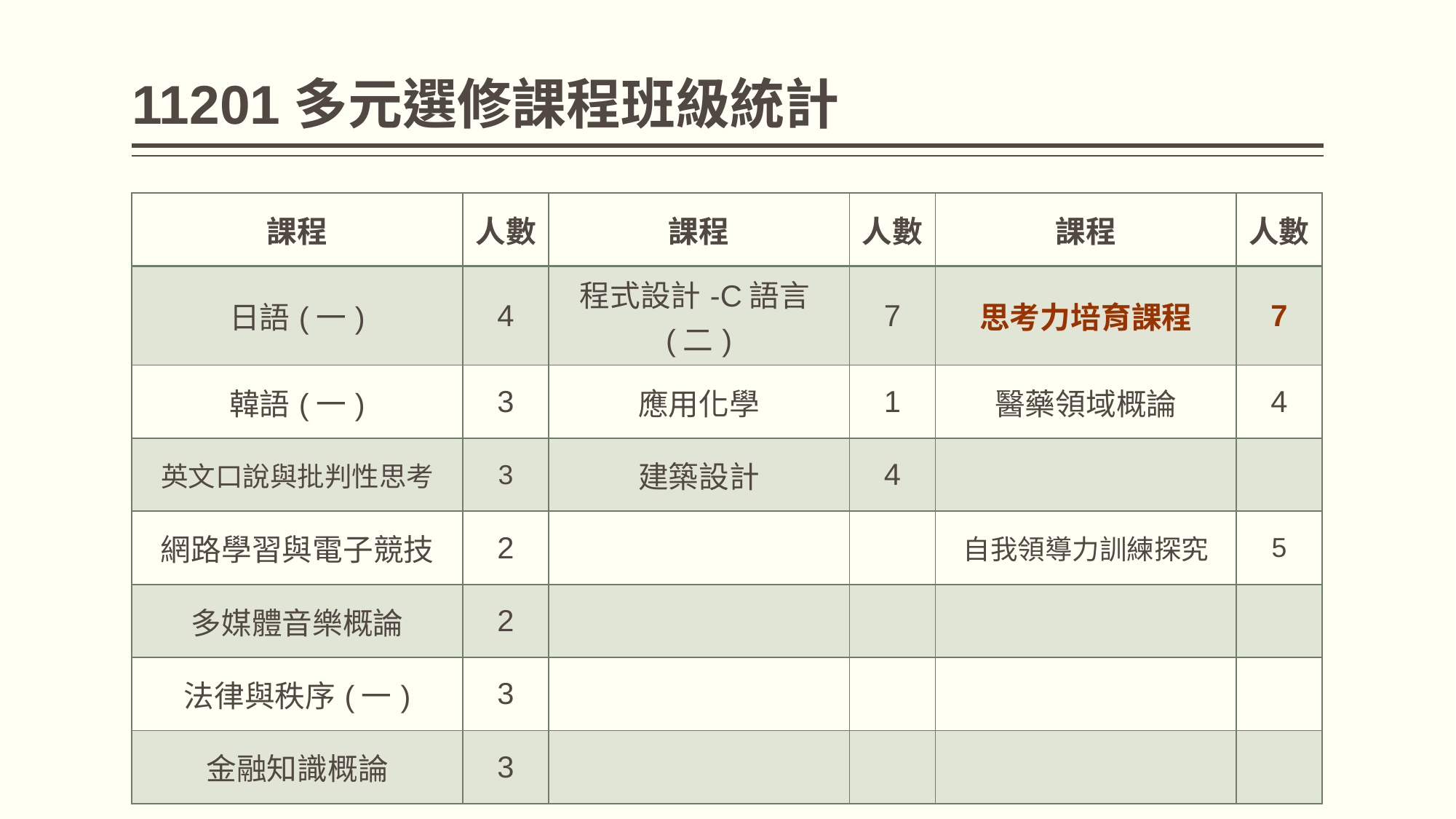

# 11201多元選修課程班級統計
| 課程 | 人數 | 課程 | 人數 | 課程 | 人數 |
| --- | --- | --- | --- | --- | --- |
| 日語(一) | 4 | 程式設計-C語言(二) | 7 | 思考力培育課程 | 7 |
| 韓語(一) | 3 | 應用化學 | 1 | 醫藥領域概論 | 4 |
| 英文口說與批判性思考 | 3 | 建築設計 | 4 |  |  |
| 網路學習與電子競技 | 2 |  |  | 自我領導力訓練探究 | 5 |
| 多媒體音樂概論 | 2 |  |  |  |  |
| 法律與秩序(一) | 3 |  |  |  |  |
| 金融知識概論 | 3 |  |  |  |  |